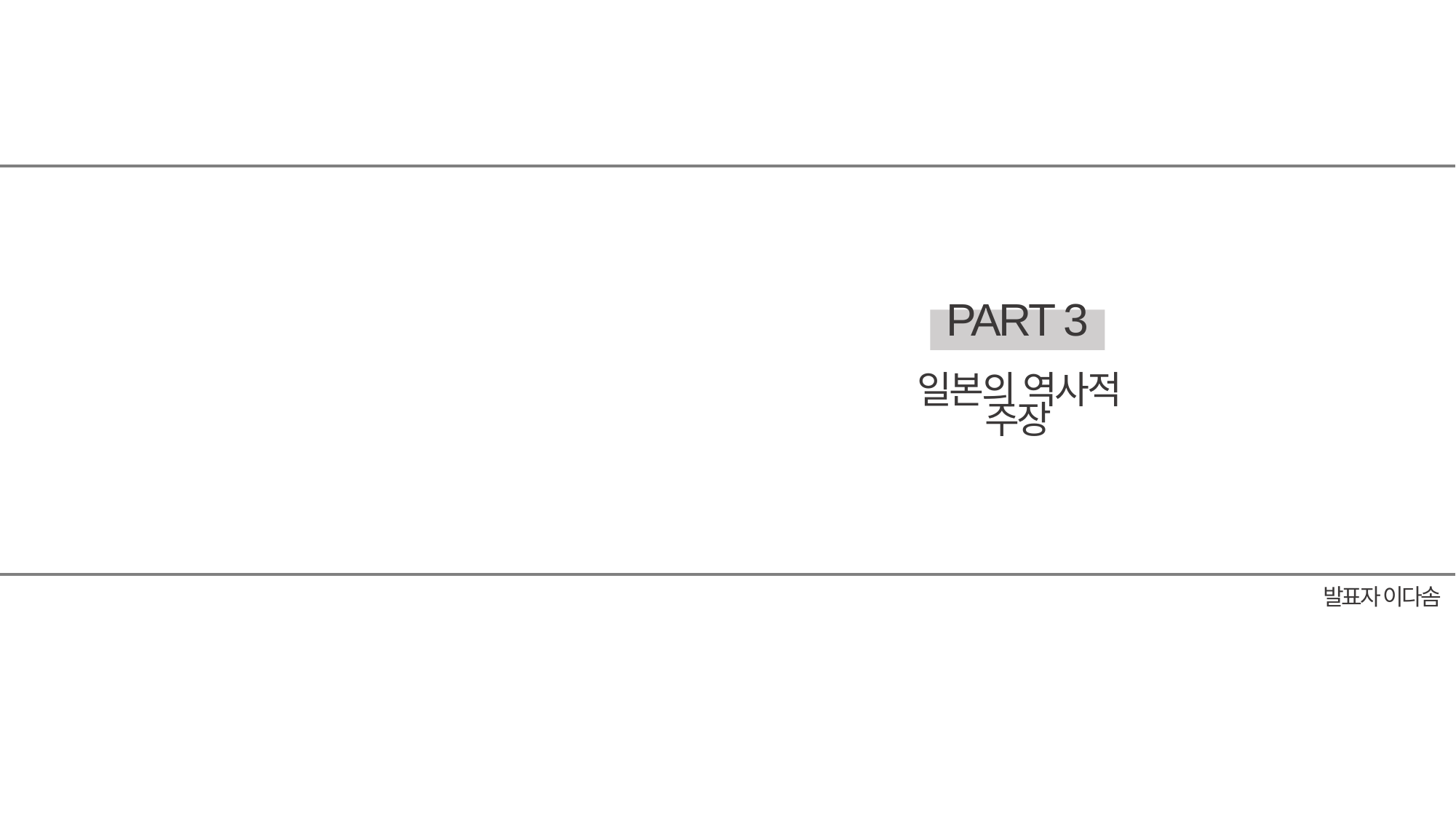

PART 3
일본의 역사적 주장
발표자 이다솜